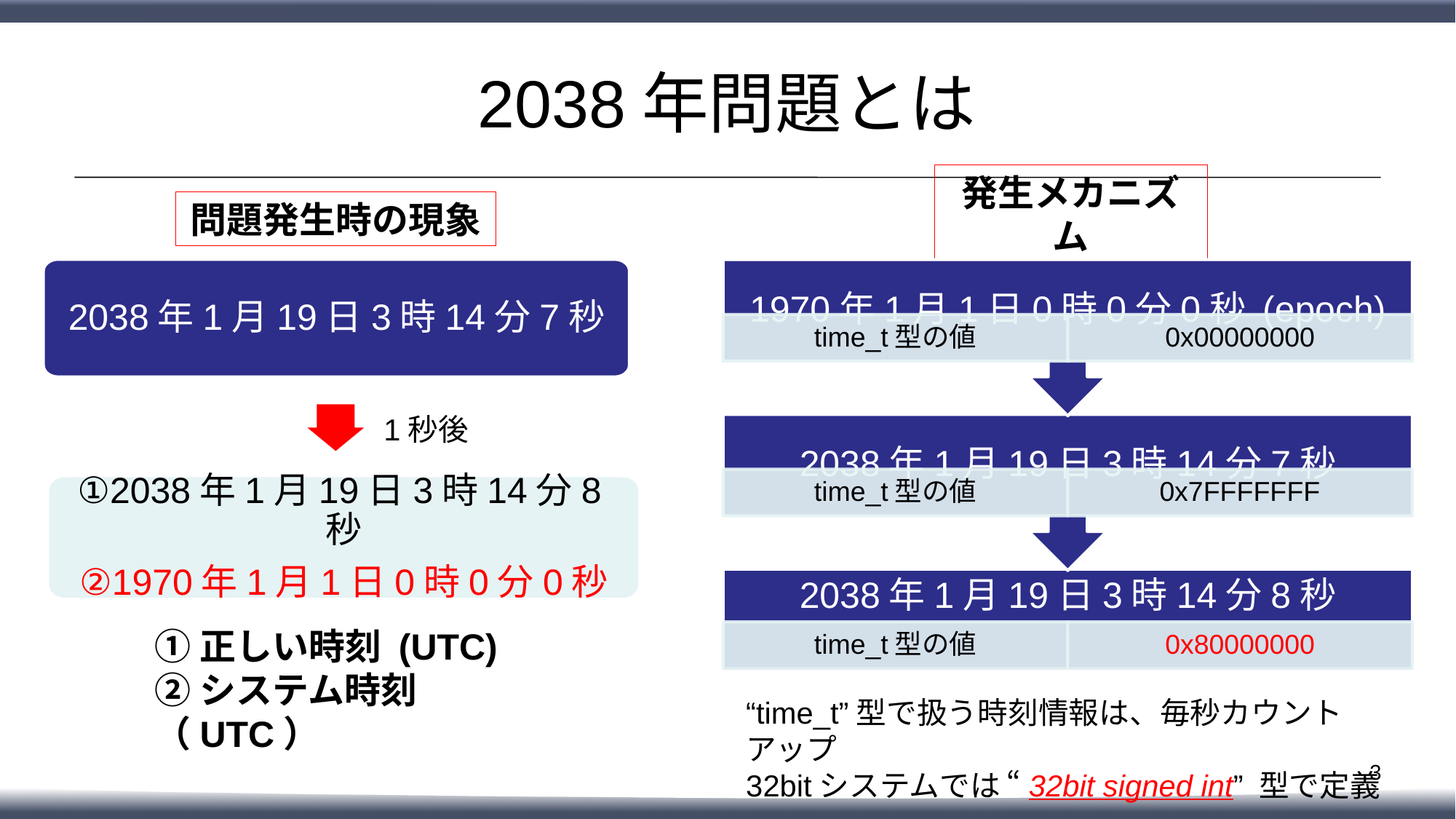

# 2038年問題とは
発生メカニズム
問題発生時の現象
2038年1月19日3時14分7秒
2038年1月19日3時14分8秒
time_t型の値
0x80000000
2038年1月19日3時14分7秒
time_t型の値
0x7FFFFFFF
1970年1月1日0時0分0秒 (epoch)
time_t型の値
0x00000000

1秒後
①2038年1月19日3時14分8秒
②1970年1月1日0時0分0秒
①正しい時刻 (UTC)
②システム時刻（UTC）
“time_t”型で扱う時刻情報は、毎秒カウントアップ
32bitシステムでは “32bit signed int” 型で定義
3